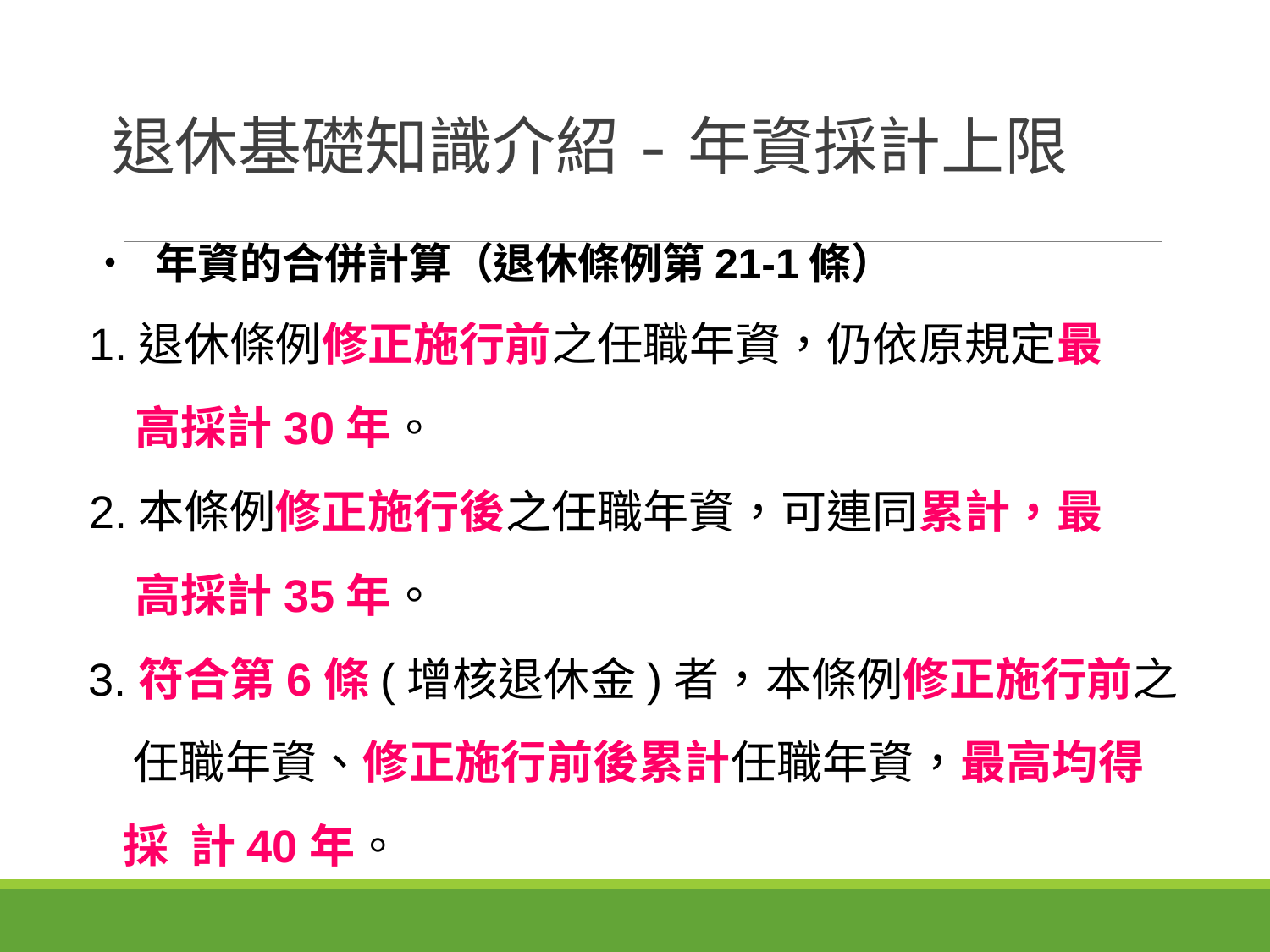

# 退休基礎知識介紹-年資採計上限
• 年資的合併計算（退休條例第21-1條）
1.退休條例修正施行前之任職年資，仍依原規定最
高採計30年。
2.本條例修正施行後之任職年資，可連同累計，最
高採計35年。
3.符合第6條(增核退休金)者，本條例修正施行前之  任職年資、修正施行前後累計任職年資，最高均得採  計40年。